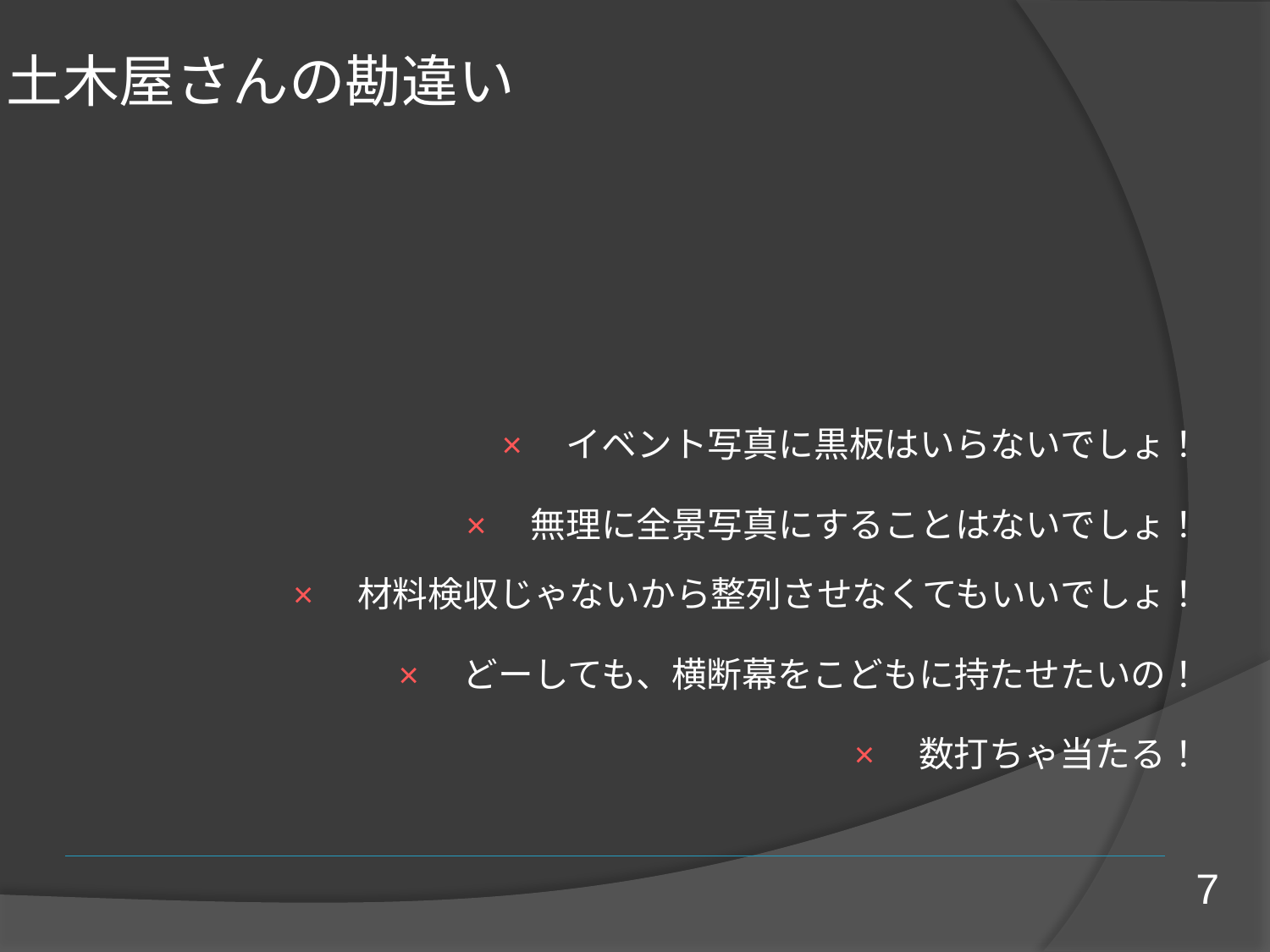

# 土木屋さんの勘違い
×　イベント写真に黒板はいらないでしょ！
×　無理に全景写真にすることはないでしょ！
　 ×　材料検収じゃないから整列させなくてもいいでしょ！
×　どーしても、横断幕をこどもに持たせたいの！
×　数打ちゃ当たる！
7